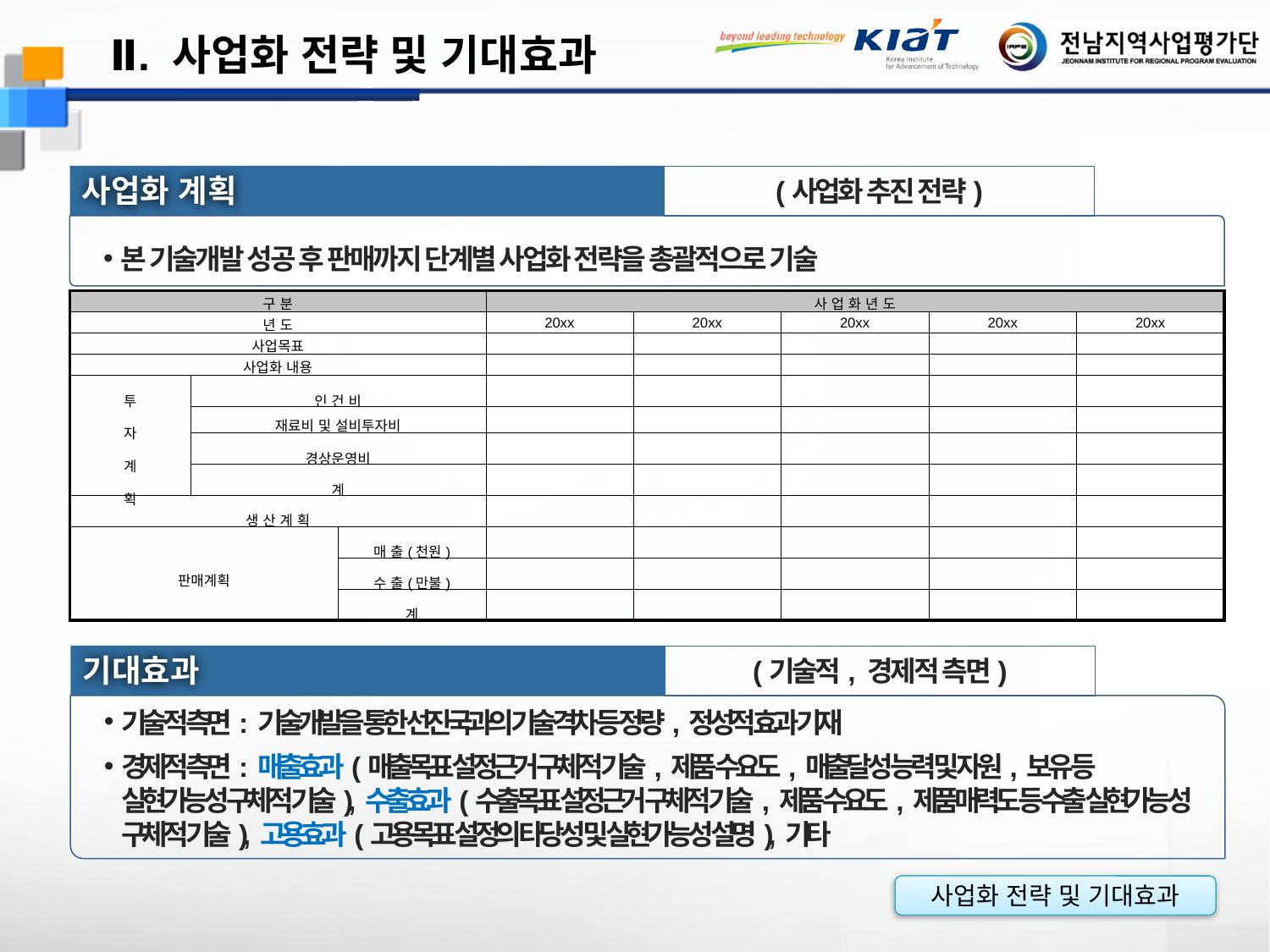

Ⅱ. 사업화 전략 및 기대효과

(사업화 추진 전략)
사업화 계획

본 기술개발 성공 후 판매까지 단계별 사업화 전략을 총괄적으로 기술
| 구 분 |  |  | 사 업 화 년 도 |  |  |  |  |
| --- | --- | --- | --- | --- | --- | --- | --- |
| 년 도 |  |  | 20xx | 20xx | 20xx | 20xx | 20xx |
| 사업목표 |  |  |  |  |  |  |  |
| 사업화 내용 |  |  |  |  |  |  |  |
| 투 자 계 획 | 인 건 비 |  |  |  |  |  |  |
|  | 재료비 및 설비투자비 |  |  |  |  |  |  |
|  | 경상운영비 |  |  |  |  |  |  |
|  | 계 |  |  |  |  |  |  |
| 생 산 계 획 |  |  |  |  |  |  |  |
| 판매계획 |  | 매 출(천원) |  |  |  |  |  |
|  |  | 수 출(만불) |  |  |  |  |  |
|  |  | 계 |  |  |  |  |  |

(기술적, 경제적 측면)
기대효과

기술적 측면: 기술개발을 통한 선진국과의 기술격차 등 정량, 정성적 효과 기재
경제적 측면: 매출효과(매출목표 설정근거 구체적 기술, 제품 수요도, 매출달성 능력 및 자원, 보유 등 실현가능성 구체적 기술), 수출효과(수출목표 설정근거 구체적 기술, 제품 수요도, 제품매력도 등 수출 실현가능성 구체적 기술), 고용효과(고용목표 설정의 타당성 및 실현가능성 설명), 기타
사업화 전략 및 기대효과